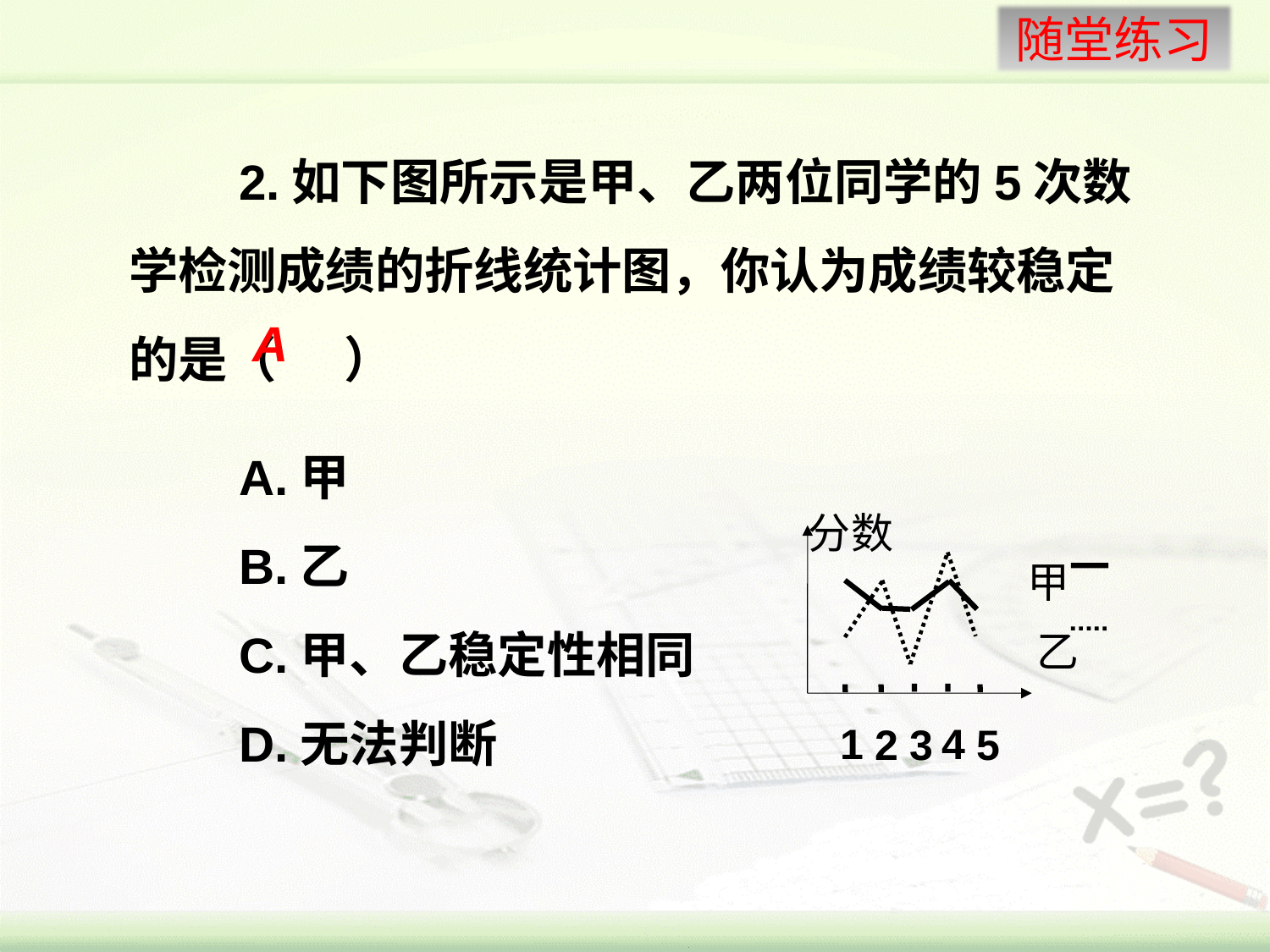

2.如下图所示是甲、乙两位同学的5次数学检测成绩的折线统计图，你认为成绩较稳定的是（      ）
A
A.甲
B.乙
C.甲、乙稳定性相同
D.无法判断
分数

1
4
2
3
5

甲

乙